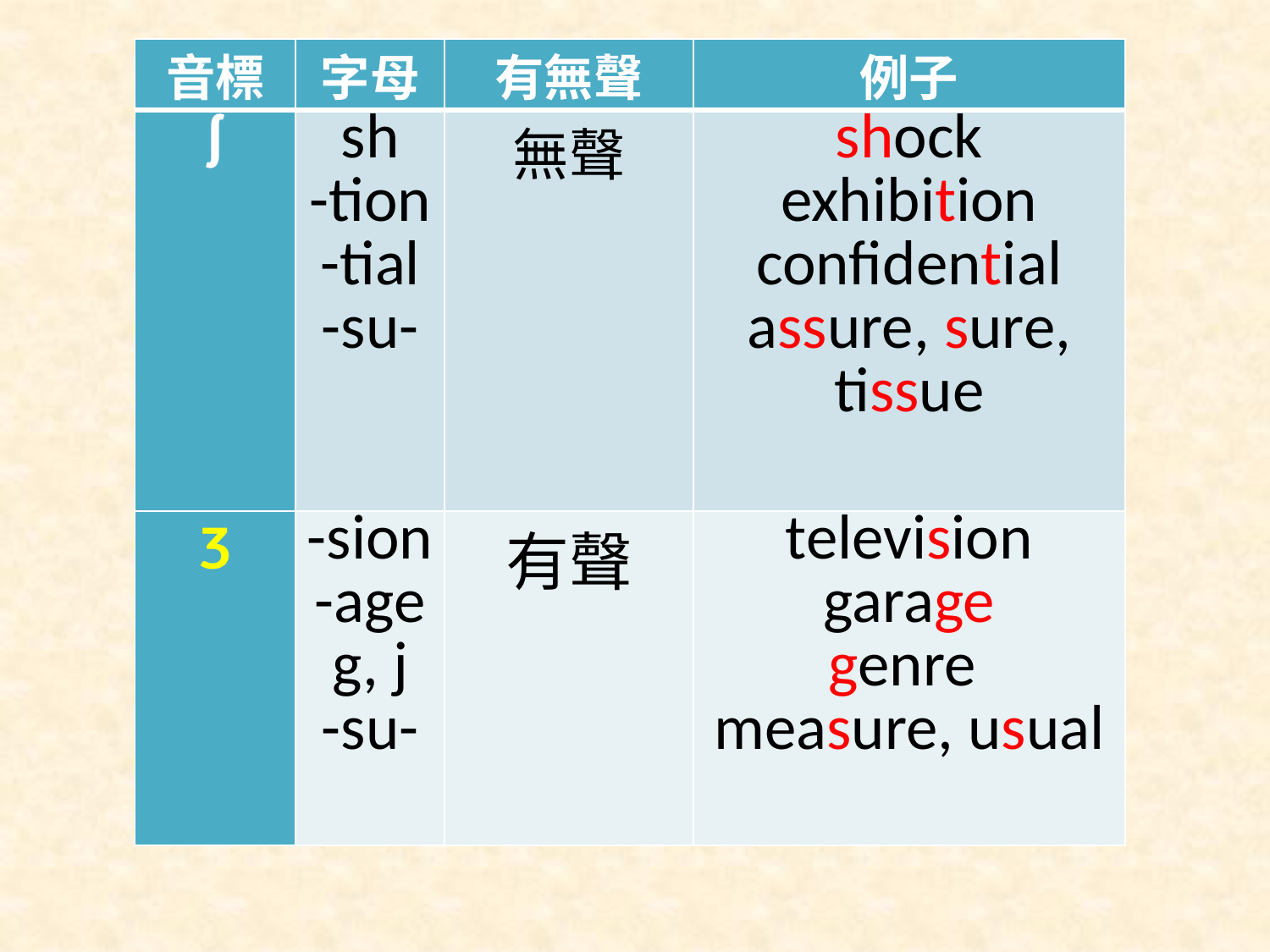

| 音標 | 字母 | 有無聲 | 例子 |
| --- | --- | --- | --- |
| ʃ | sh -tion -tial -su- | 無聲 | shock exhibition confidential assure, sure, tissue |
| ʒ | -sion -age g, j -su- | 有聲 | television garage genre measure, usual |